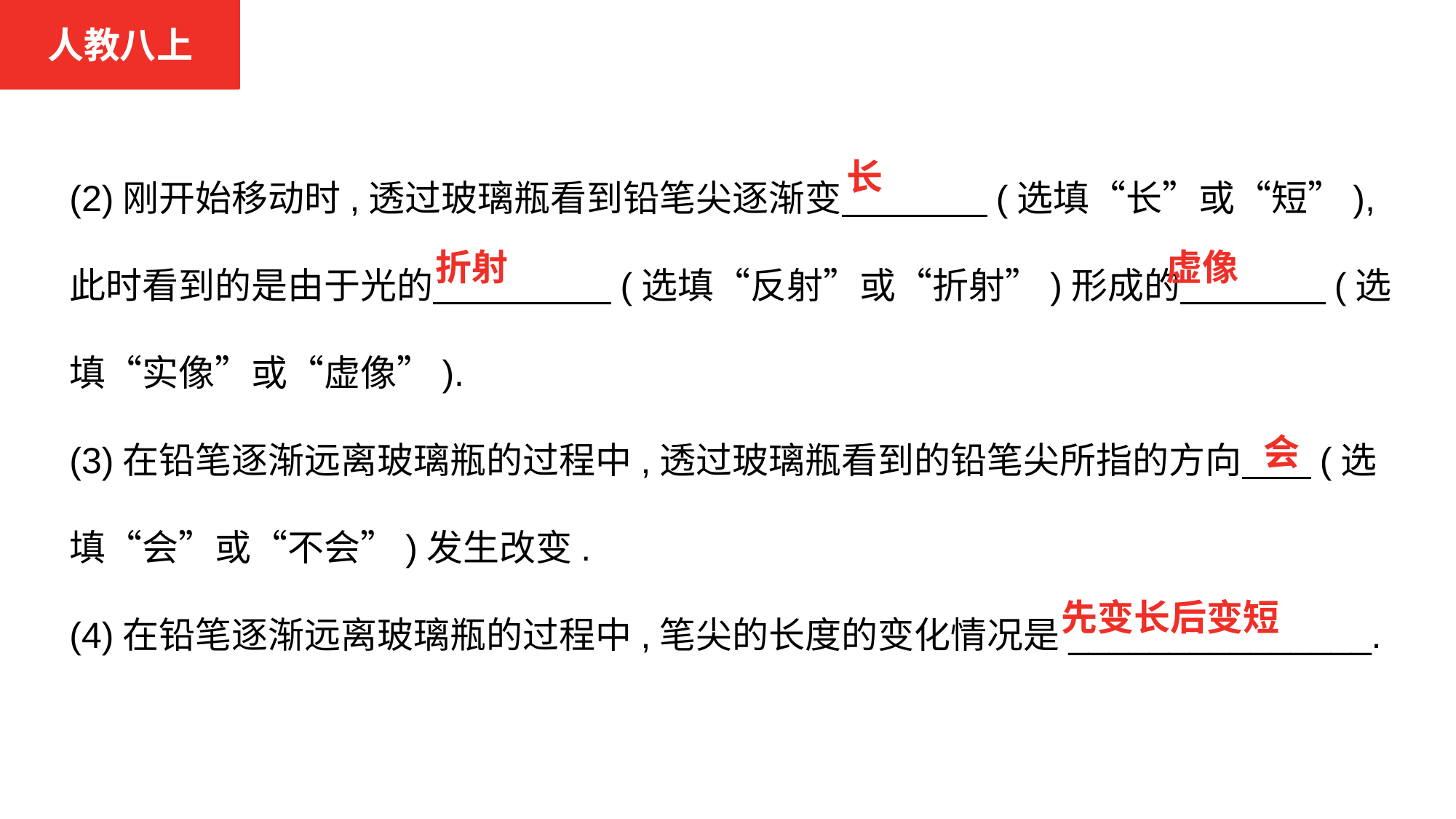

人教八上
(2)刚开始移动时,透过玻璃瓶看到铅笔尖逐渐变　　　　(选填“长”或“短”),此时看到的是由于光的    　　　　(选填“反射”或“折射”)形成的　　　　(选填“实像”或“虚像”).
(3)在铅笔逐渐远离玻璃瓶的过程中,透过玻璃瓶看到的铅笔尖所指的方向　    (选填“会”或“不会”)发生改变.
(4)在铅笔逐渐远离玻璃瓶的过程中,笔尖的长度的变化情况是_______________.
长
折射
虚像
会
先变长后变短